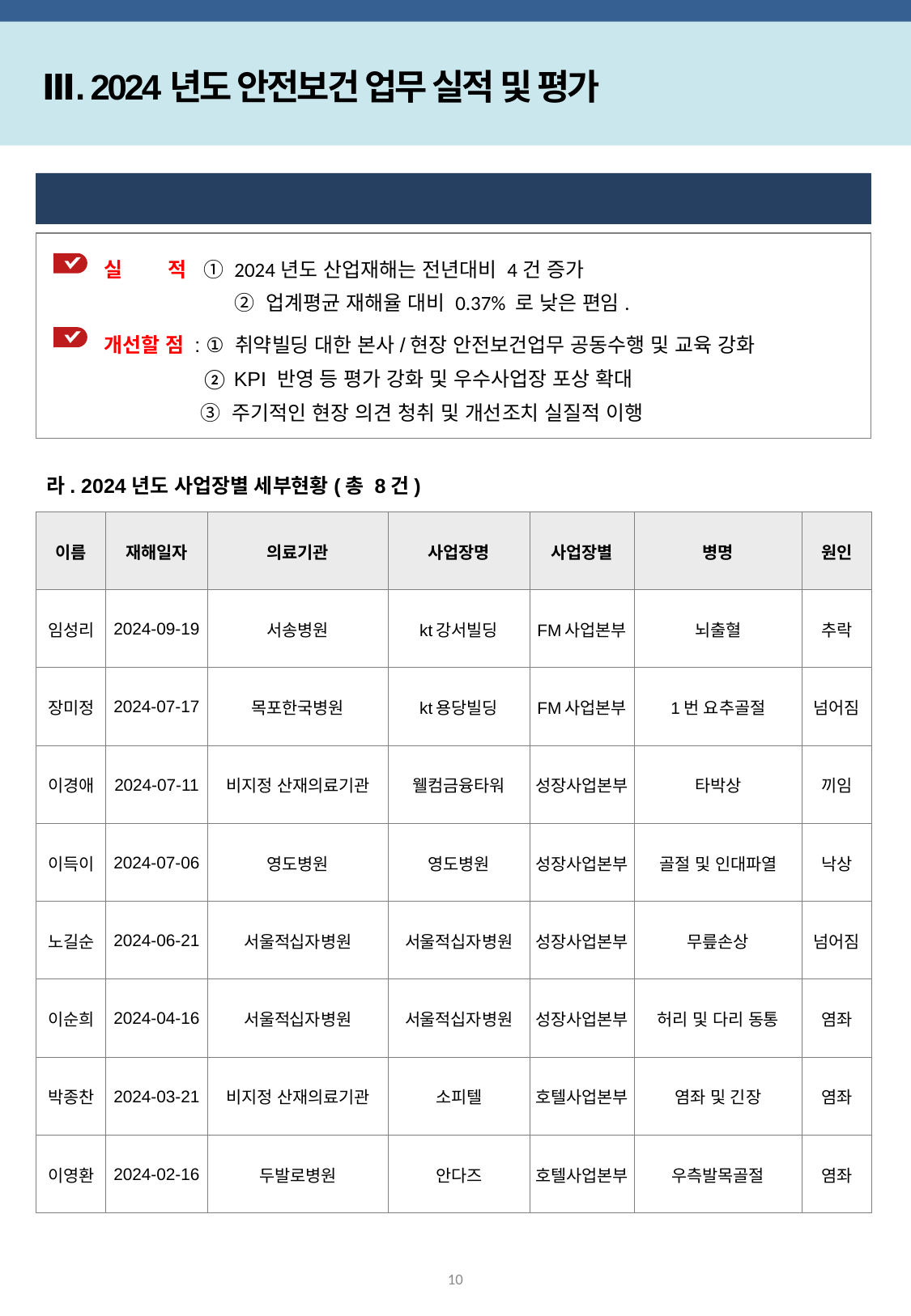

Ⅲ. 2024년도 안전보건 업무 실적 및 평가
  2024년도 산업재해 현황 및 분석
         실        적   ① 2024년도 산업재해는 전년대비 4건 증가
                                 ② 업계평균 재해율 대비 0.37% 로 낮은 편임.
         개선할 점 : ① 취약빌딩 대한 본사/현장 안전보건업무 공동수행 및 교육 강화
                           ② KPI 반영 등 평가 강화 및 우수사업장 포상 확대
                           ③ 주기적인 현장 의견 청취 및 개선조치 실질적 이행

라. 2024년도 사업장별 세부현황(총 8건)
| 이름 | 재해일자 | 의료기관 | 사업장명 | 사업장별 | 병명 | 원인 |
| --- | --- | --- | --- | --- | --- | --- |
| 임성리 | 2024-09-19 | 서송병원 | kt강서빌딩 | FM사업본부 | 뇌출혈 | 추락 |
| 장미정 | 2024-07-17 | 목포한국병원 | kt용당빌딩 | FM사업본부 | 1번 요추골절 | 넘어짐 |
| 이경애 | 2024-07-11 | 비지정 산재의료기관 | 웰컴금융타워 | 성장사업본부 | 타박상 | 끼임 |
| 이득이 | 2024-07-06 | 영도병원 | 영도병원 | 성장사업본부 | 골절 및 인대파열 | 낙상 |
| 노길순 | 2024-06-21 | 서울적십자병원 | 서울적십자병원 | 성장사업본부 | 무릎손상 | 넘어짐 |
| 이순희 | 2024-04-16 | 서울적십자병원 | 서울적십자병원 | 성장사업본부 | 허리 및 다리 동통 | 염좌 |
| 박종찬 | 2024-03-21 | 비지정 산재의료기관 | 소피텔 | 호텔사업본부 | 염좌 및 긴장 | 염좌 |
| 이영환 | 2024-02-16 | 두발로병원 | 안다즈 | 호텔사업본부 | 우측발목골절 | 염좌 |
10